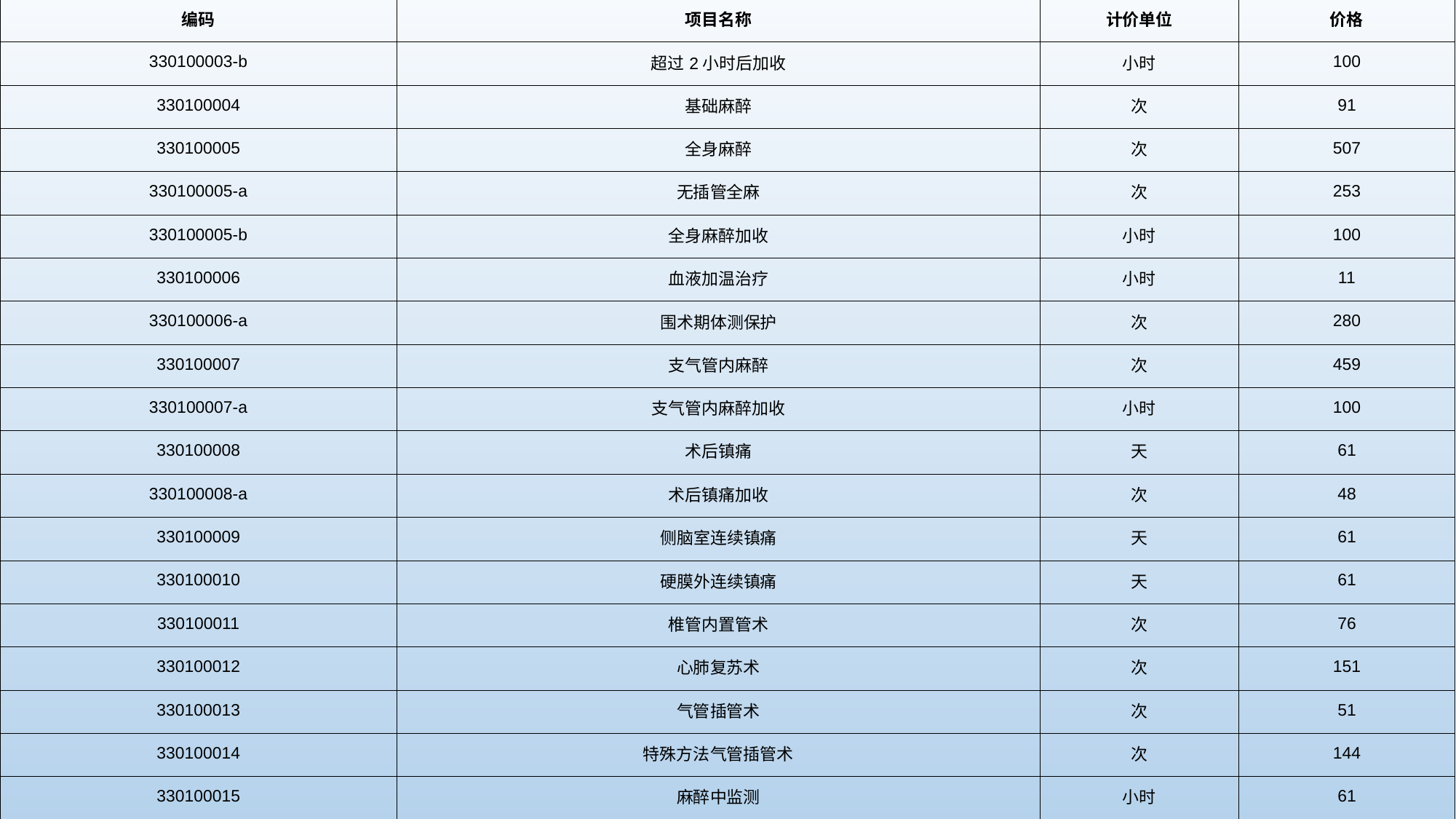

| 编码 | 项目名称 | 计价单位 | 价格 |
| --- | --- | --- | --- |
| 330100003-b | 超过2小时后加收 | 小时 | 100 |
| 330100004 | 基础麻醉 | 次 | 91 |
| 330100005 | 全身麻醉 | 次 | 507 |
| 330100005-a | 无插管全麻 | 次 | 253 |
| 330100005-b | 全身麻醉加收 | 小时 | 100 |
| 330100006 | 血液加温治疗 | 小时 | 11 |
| 330100006-a | 围术期体测保护 | 次 | 280 |
| 330100007 | 支气管内麻醉 | 次 | 459 |
| 330100007-a | 支气管内麻醉加收 | 小时 | 100 |
| 330100008 | 术后镇痛 | 天 | 61 |
| 330100008-a | 术后镇痛加收 | 次 | 48 |
| 330100009 | 侧脑室连续镇痛 | 天 | 61 |
| 330100010 | 硬膜外连续镇痛 | 天 | 61 |
| 330100011 | 椎管内置管术 | 次 | 76 |
| 330100012 | 心肺复苏术 | 次 | 151 |
| 330100013 | 气管插管术 | 次 | 51 |
| 330100014 | 特殊方法气管插管术 | 次 | 144 |
| 330100015 | 麻醉中监测 | 小时 | 61 |